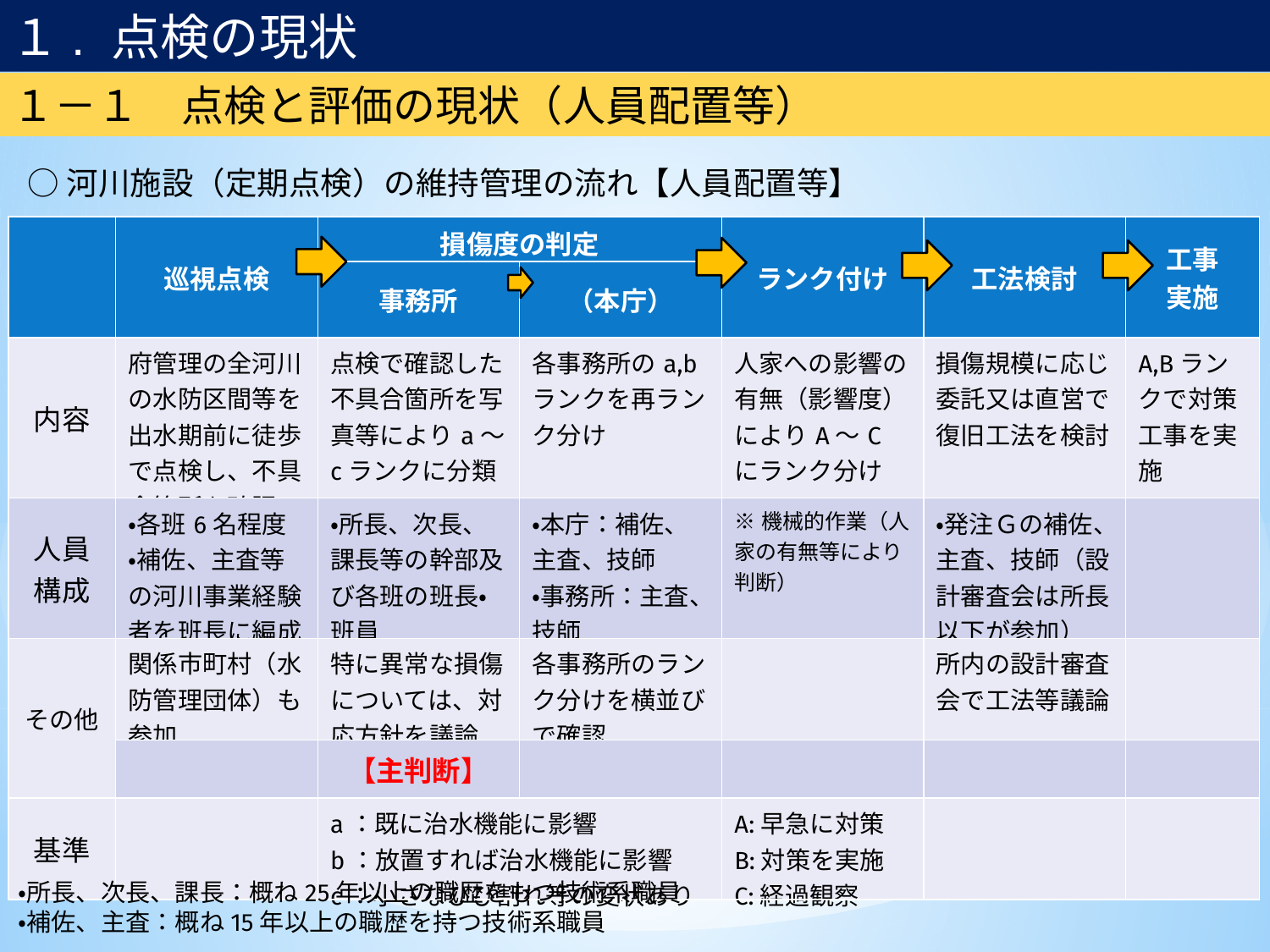

１. 点検の現状
１－１　点検と評価の現状（人員配置等）
○河川施設（定期点検）の維持管理の流れ【人員配置等】
|  | 巡視点検 | 損傷度の判定 |  | ランク付け | 工法検討 | 工事 実施 |
| --- | --- | --- | --- | --- | --- | --- |
|  |  | 事務所 | （本庁） |  |  |  |
| 内容 | 府管理の全河川の水防区間等を出水期前に徒歩で点検し、不具合箇所を確認 | 点検で確認した不具合箇所を写真等によりa～cランクに分類 | 各事務所のa,bランクを再ランク分け | 人家への影響の有無（影響度）によりA～Cにランク分け | 損傷規模に応じ委託又は直営で復旧工法を検討 | A,Bランクで対策工事を実施 |
| 人員 構成 | ・各班6名程度 ・補佐、主査等の河川事業経験者を班長に編成 | ・所長、次長、課長等の幹部及び各班の班長・班員 | ・本庁：補佐、主査、技師 ・事務所：主査、技師 | ※機械的作業（人家の有無等により判断） | ・発注Ｇの補佐、主査、技師（設計審査会は所長以下が参加） |  |
| その他 | 関係市町村（水防管理団体）も参加 | 特に異常な損傷については、対応方針を議論 | 各事務所のランク分けを横並びで確認 |  | 所内の設計審査会で工法等議論 |  |
|  |  | 【主判断】 |  |  |  |  |
| 基準 |  | a：既に治水機能に影響 b：放置すれば治水機能に影響 c：小さなひび割れ等の変状あり |  | A:早急に対策 B:対策を実施 C:経過観察 |  |  |

4
・所長、次長、課長：概ね25年以上の職歴をもつ技術系職員
・補佐、主査：概ね15年以上の職歴を持つ技術系職員